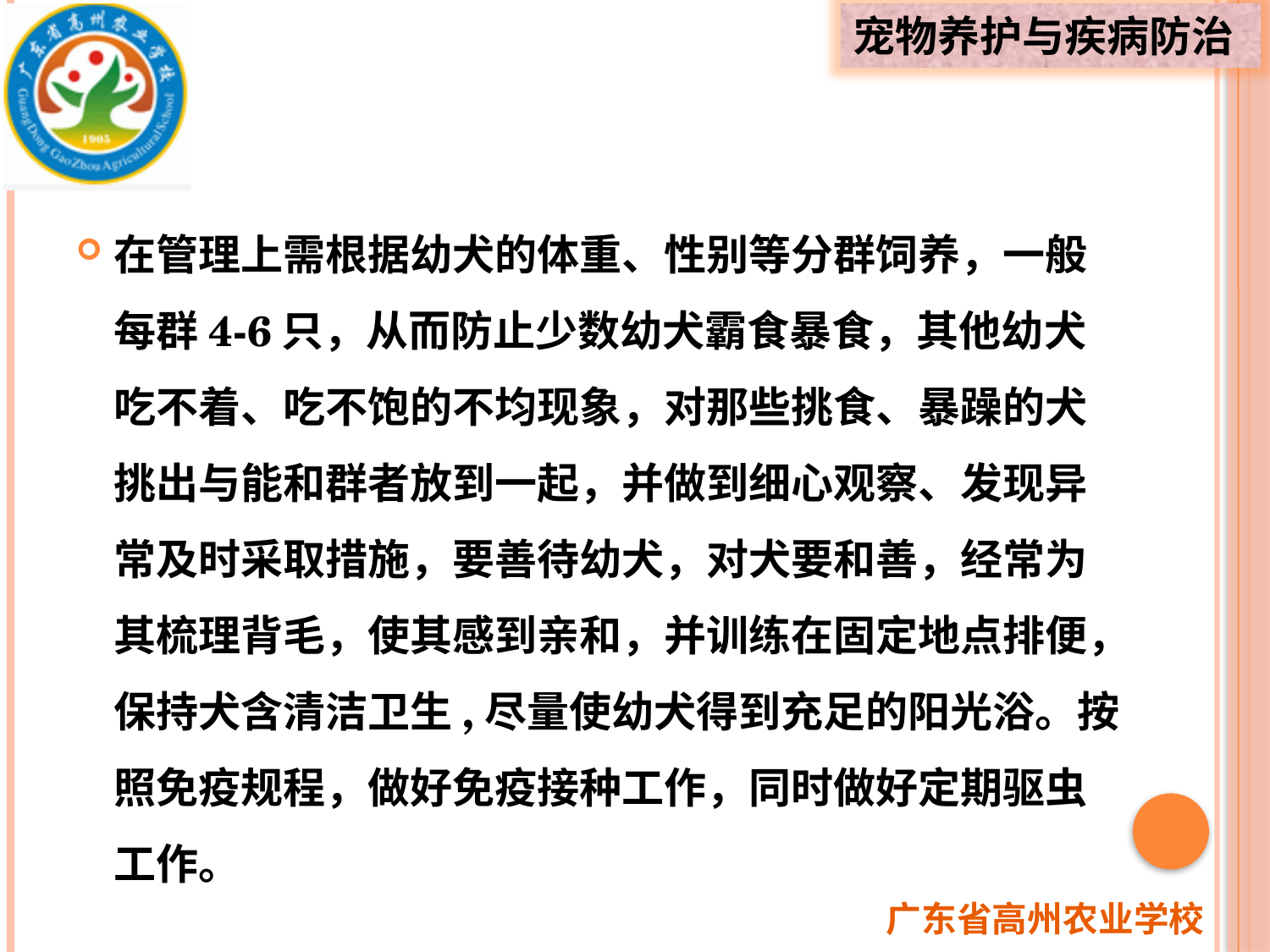

在管理上需根据幼犬的体重、性别等分群饲养，一般每群4-6只，从而防止少数幼犬霸食暴食，其他幼犬吃不着、吃不饱的不均现象，对那些挑食、暴躁的犬挑出与能和群者放到一起，并做到细心观察、发现异常及时采取措施，要善待幼犬，对犬要和善，经常为其梳理背毛，使其感到亲和，并训练在固定地点排便，保持犬含清洁卫生,尽量使幼犬得到充足的阳光浴。按照免疫规程，做好免疫接种工作，同时做好定期驱虫工作。